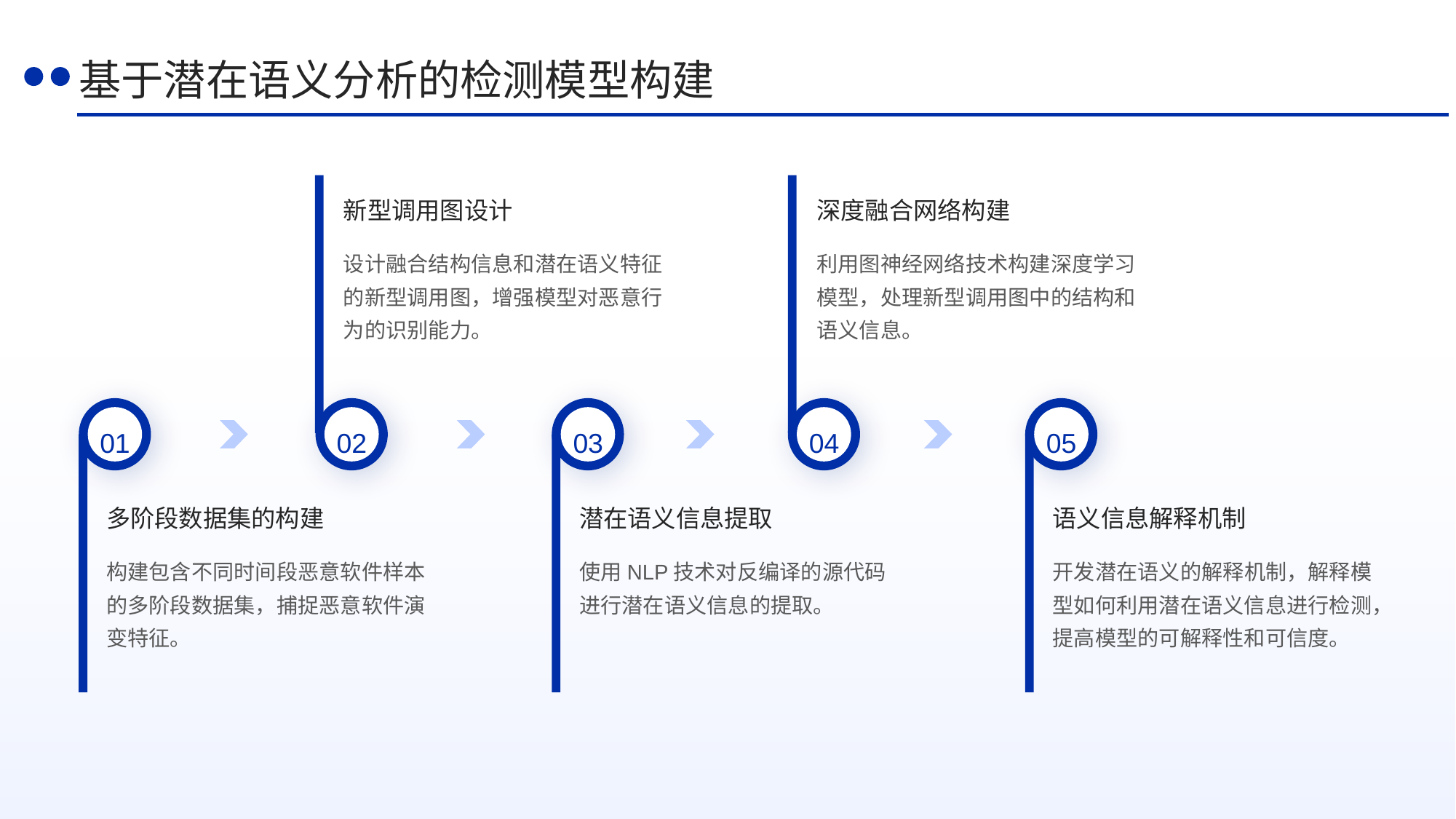

基于潜在语义分析的检测模型构建

新型调用图设计
深度融合网络构建
设计融合结构信息和潜在语义特征的新型调用图，增强模型对恶意行为的识别能力。
利用图神经网络技术构建深度学习模型，处理新型调用图中的结构和语义信息。

01
02
03
04
05

多阶段数据集的构建
潜在语义信息提取
语义信息解释机制
构建包含不同时间段恶意软件样本的多阶段数据集，捕捉恶意软件演变特征。
使用NLP技术对反编译的源代码进行潜在语义信息的提取。
开发潜在语义的解释机制，解释模型如何利用潜在语义信息进行检测，提高模型的可解释性和可信度。